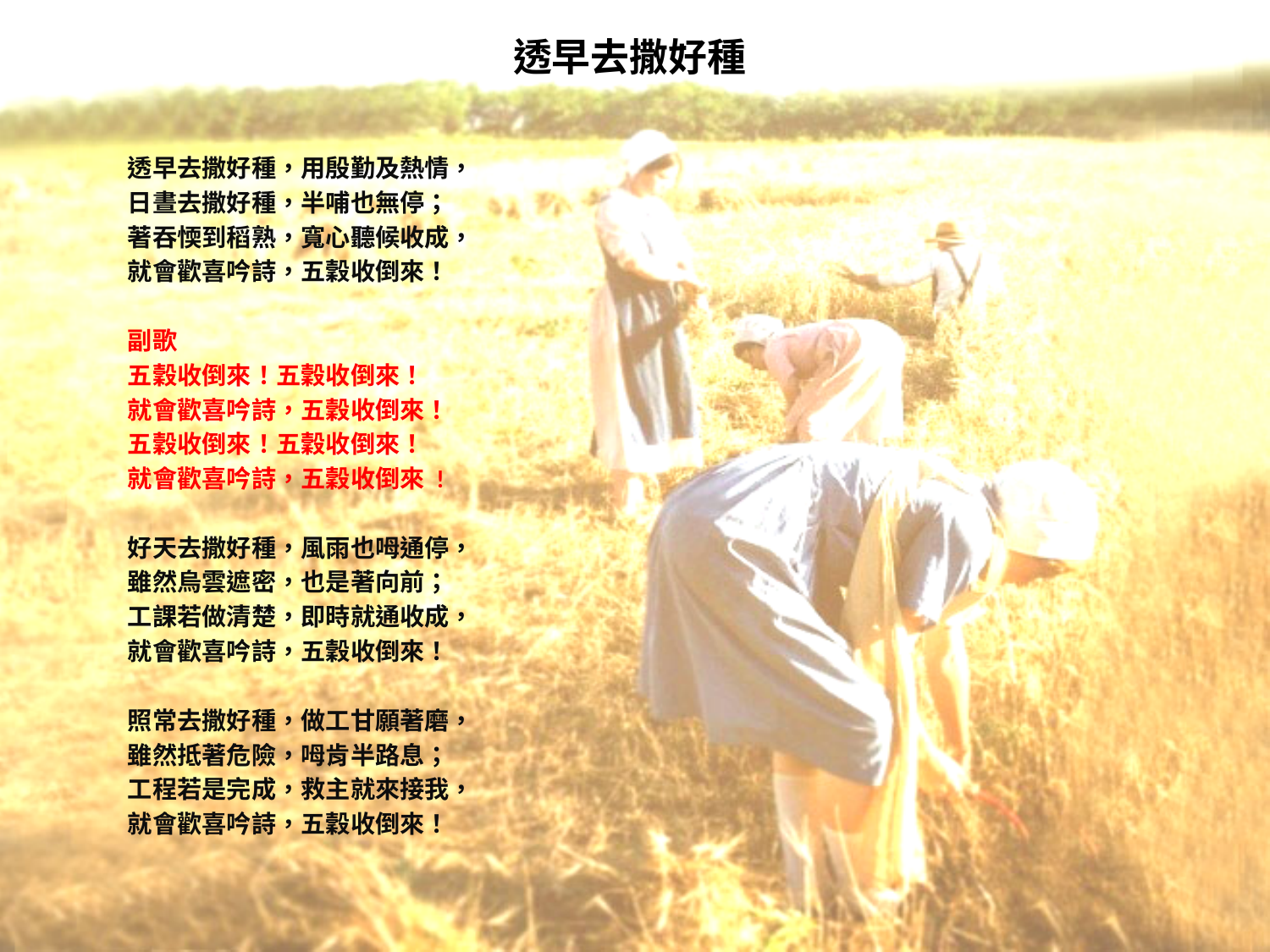

# 透早去撒好種
透早去撒好種，用殷勤及熱情，
日晝去撒好種，半哺也無停；
著吞愞到稻熟，寬心聽候收成，
就會歡喜吟詩，五穀收倒來！

副歌
五穀收倒來！五穀收倒來！
就會歡喜吟詩，五穀收倒來！
五穀收倒來！五穀收倒來！
就會歡喜吟詩，五穀收倒來 !

好天去撒好種，風雨也呣通停，
雖然烏雲遮密，也是著向前；
工課若做清楚，即時就通收成，
就會歡喜吟詩，五穀收倒來！

照常去撒好種，做工甘願著磨，
雖然抵著危險，呣肯半路息；
工程若是完成，救主就來接我，
就會歡喜吟詩，五穀收倒來！